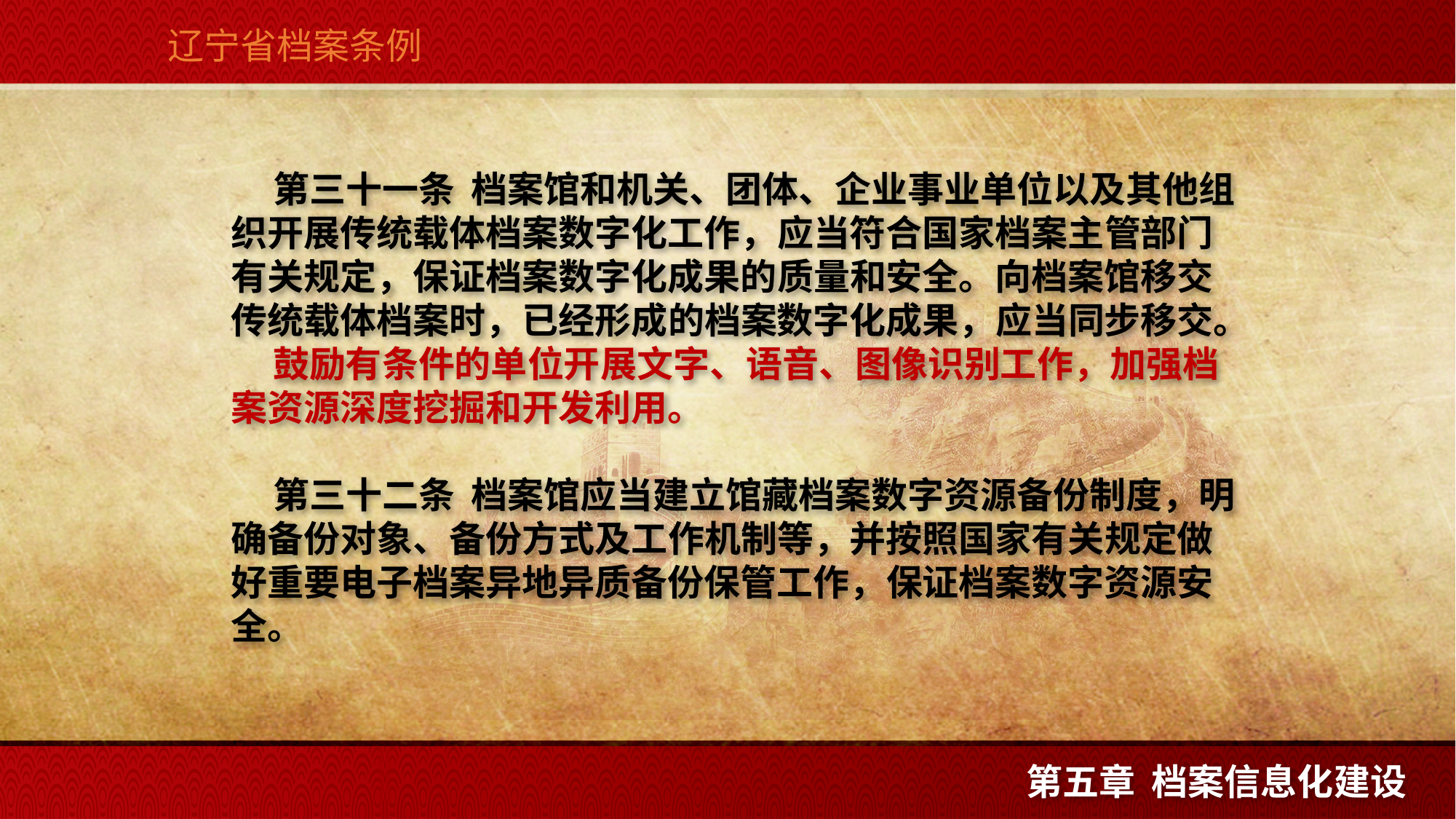

辽宁省档案条例
    第三十一条  档案馆和机关、团体、企业事业单位以及其他组织开展传统载体档案数字化工作，应当符合国家档案主管部门有关规定，保证档案数字化成果的质量和安全。向档案馆移交传统载体档案时，已经形成的档案数字化成果，应当同步移交。
    鼓励有条件的单位开展文字、语音、图像识别工作，加强档案资源深度挖掘和开发利用。

    第三十二条  档案馆应当建立馆藏档案数字资源备份制度，明确备份对象、备份方式及工作机制等，并按照国家有关规定做好重要电子档案异地异质备份保管工作，保证档案数字资源安全。
第五章  档案信息化建设